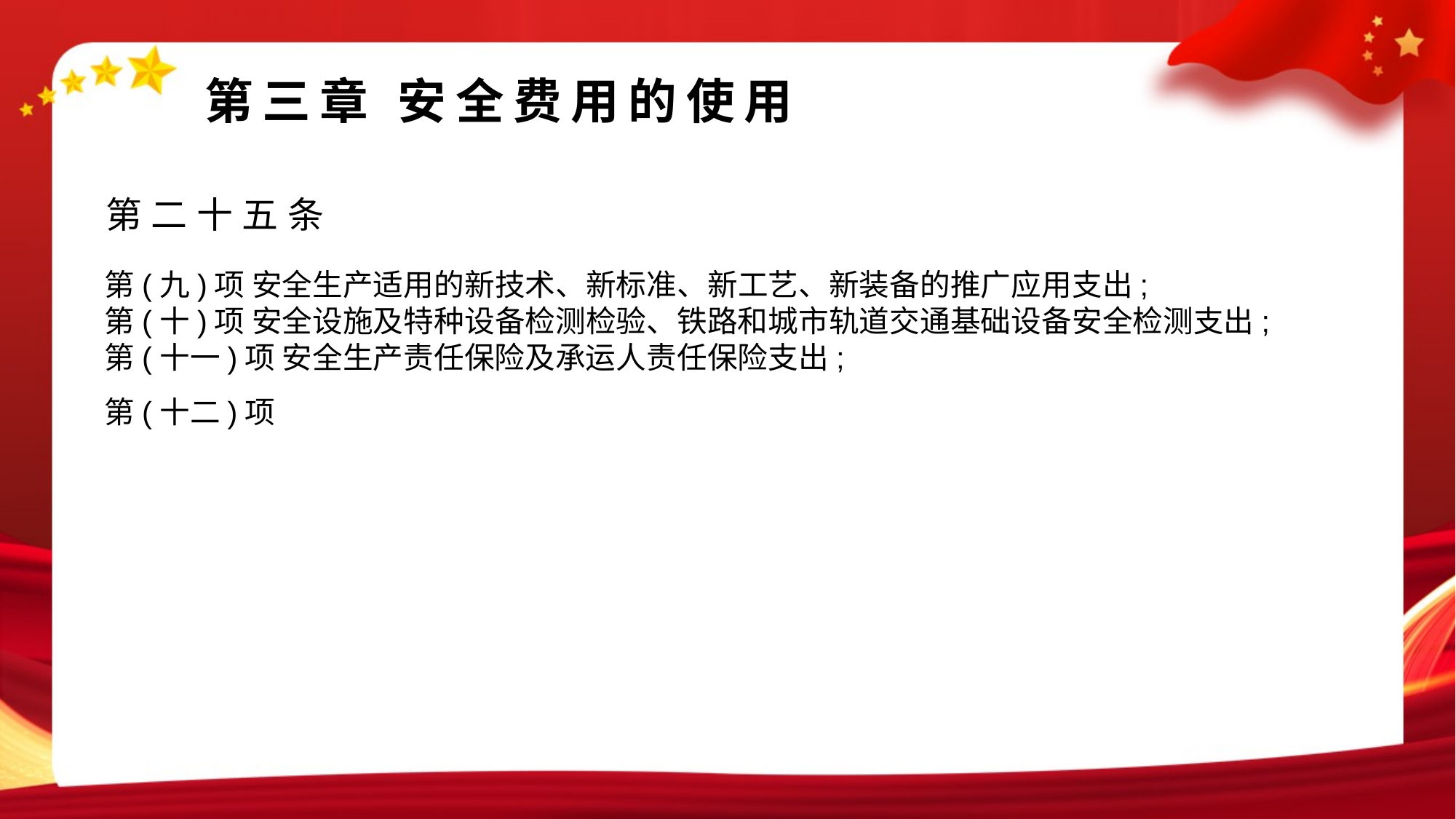

#
第三章 安全费用的使用
第二十五条
第(九)项 安全生产适用的新技术、新标准、新工艺、新装备的推广应用支出;
第(十)项 安全设施及特种设备检测检验、铁路和城市轨道交通基础设备安全检测支出;
第(十一)项 安全生产责任保险及承运人责任保险支出;
第(十二)项